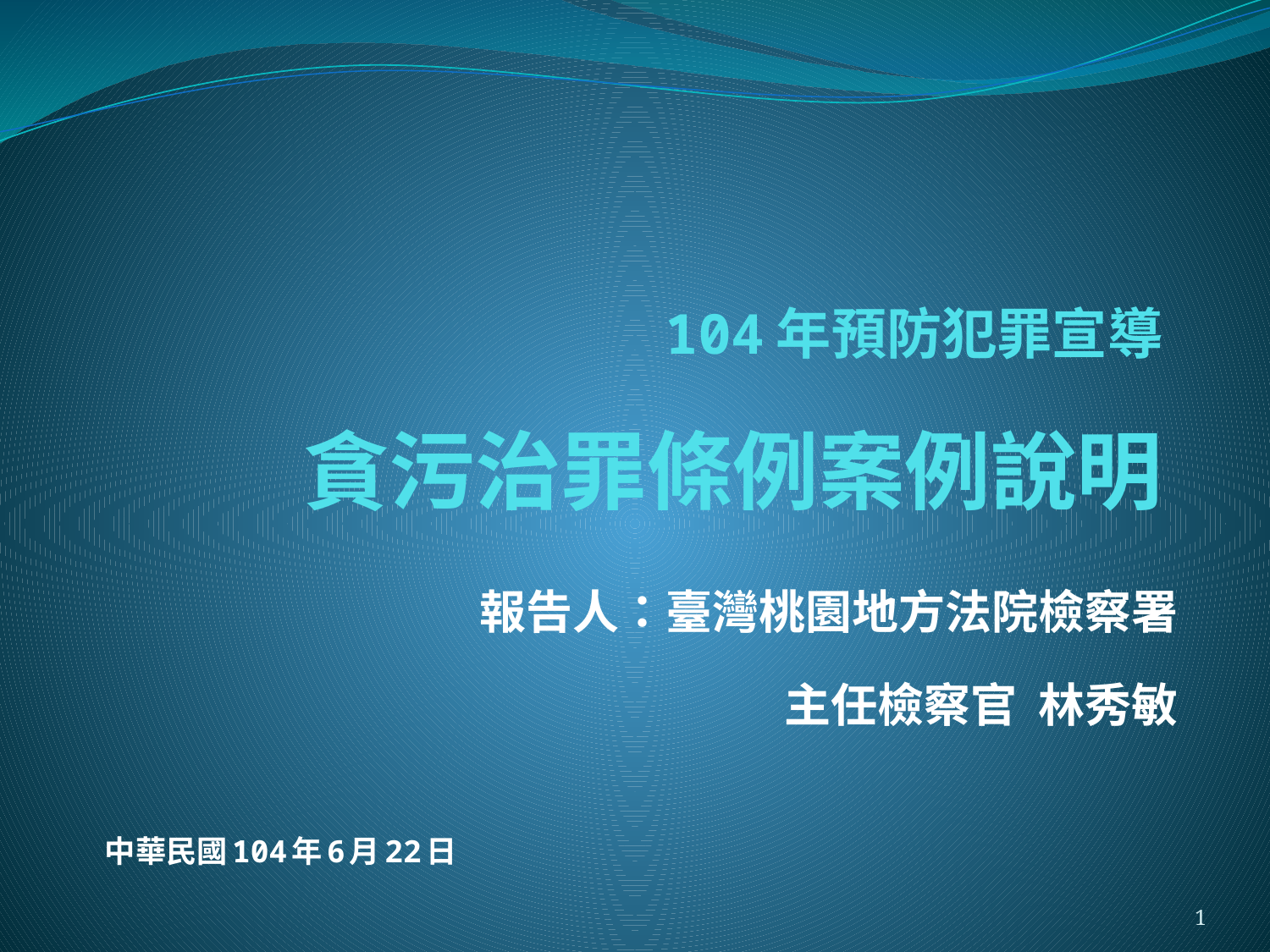

# 104年預防犯罪宣導 貪污治罪條例案例說明
報告人：臺灣桃園地方法院檢察署
主任檢察官  林秀敏

中華民國104年6月22日
1